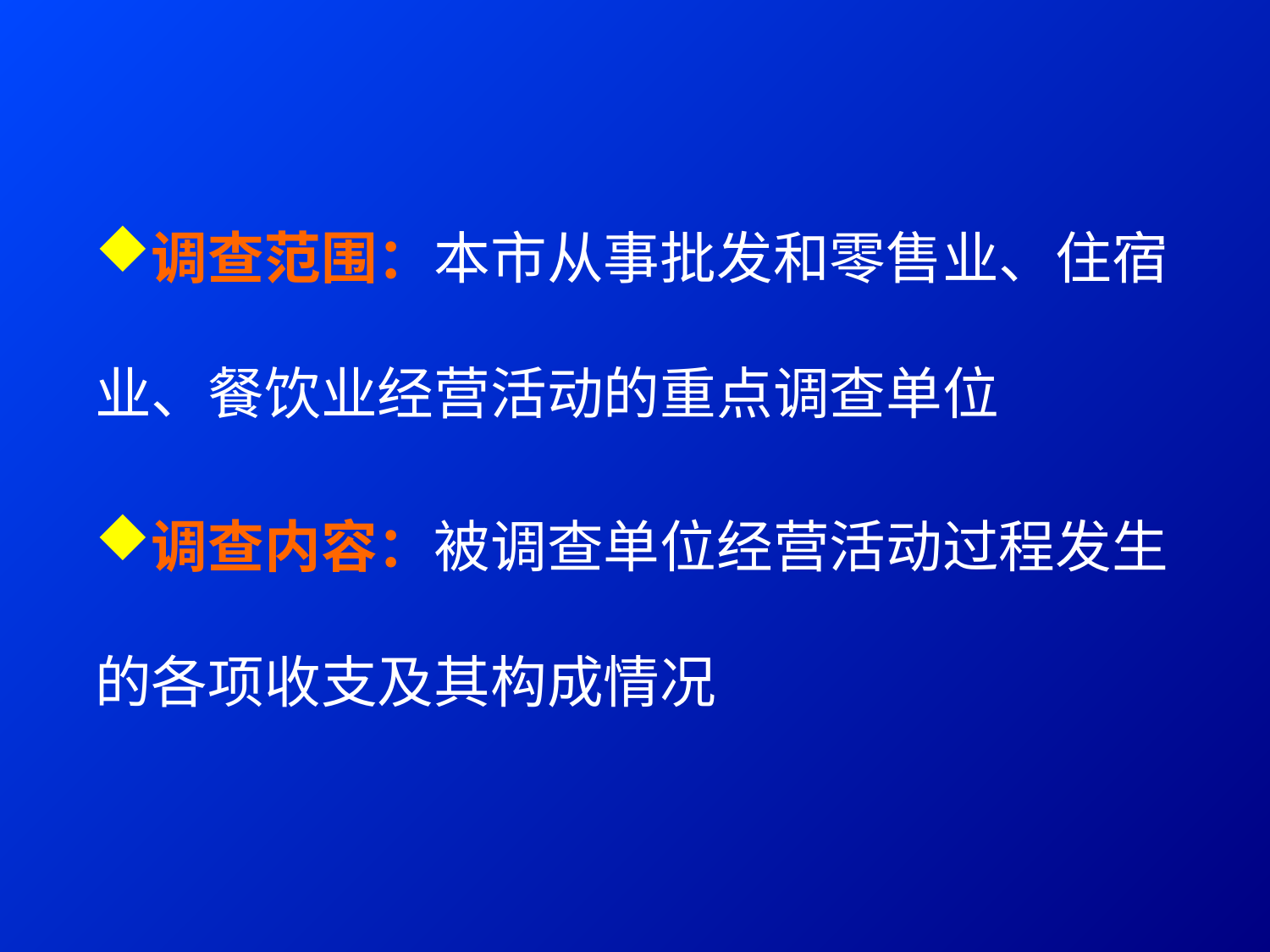

调查范围：本市从事批发和零售业、住宿业、餐饮业经营活动的重点调查单位
调查内容：被调查单位经营活动过程发生的各项收支及其构成情况